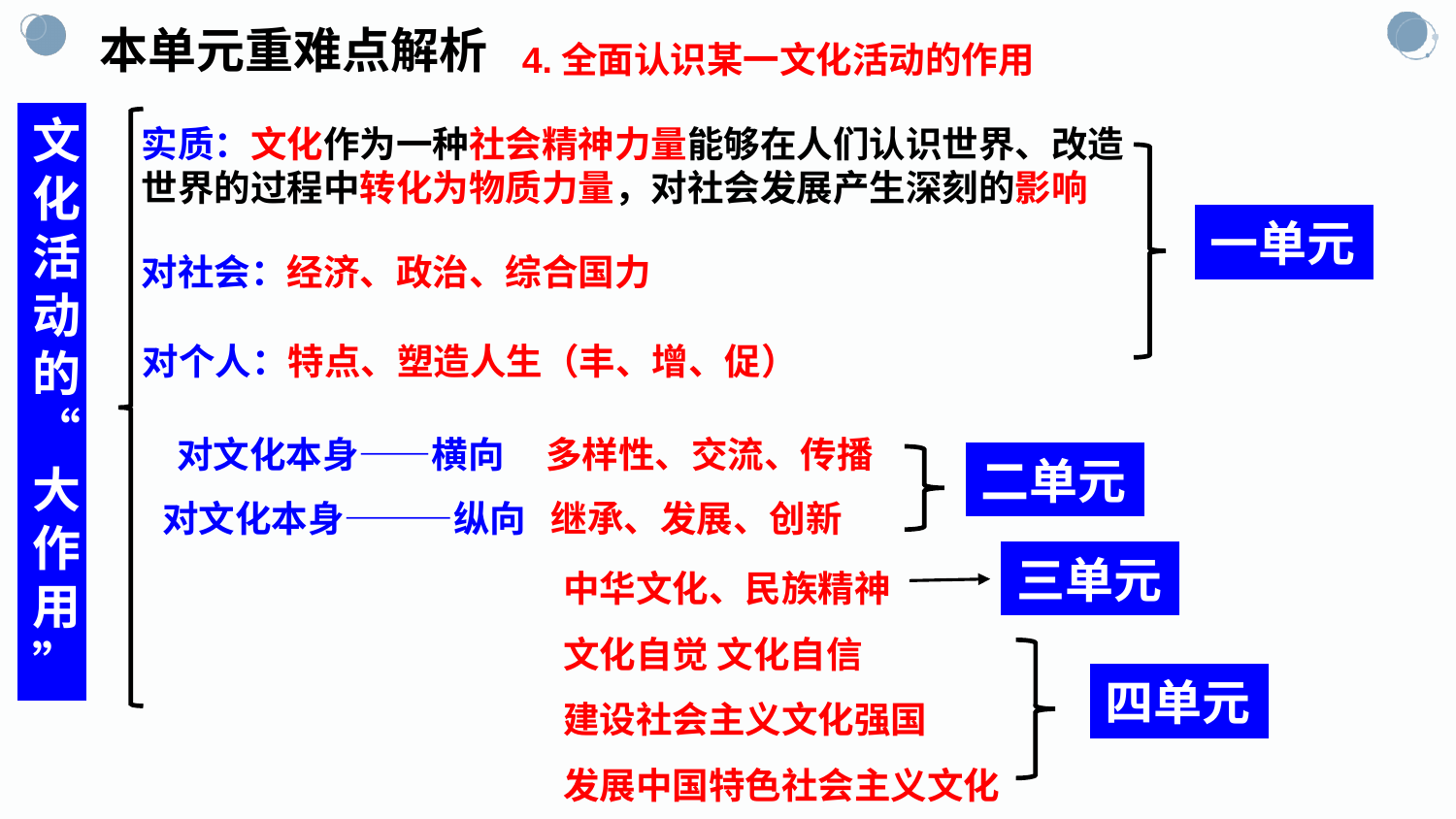

4.全面认识某一文化活动的作用
本单元重难点解析
文化活动的“大作用”

实质：文化作为一种社会精神力量能够在人们认识世界、改造世界的过程中转化为物质力量，对社会发展产生深刻的影响

一单元
对社会：经济、政治、综合国力
对个人：特点、塑造人生（丰、增、促）
对文化本身——横向     多样性、交流、传播
二单元

对文化本身———纵向   继承、发展、创新
中华文化、民族精神
文化自觉 文化自信
建设社会主义文化强国
发展中国特色社会主义文化
三单元

四单元